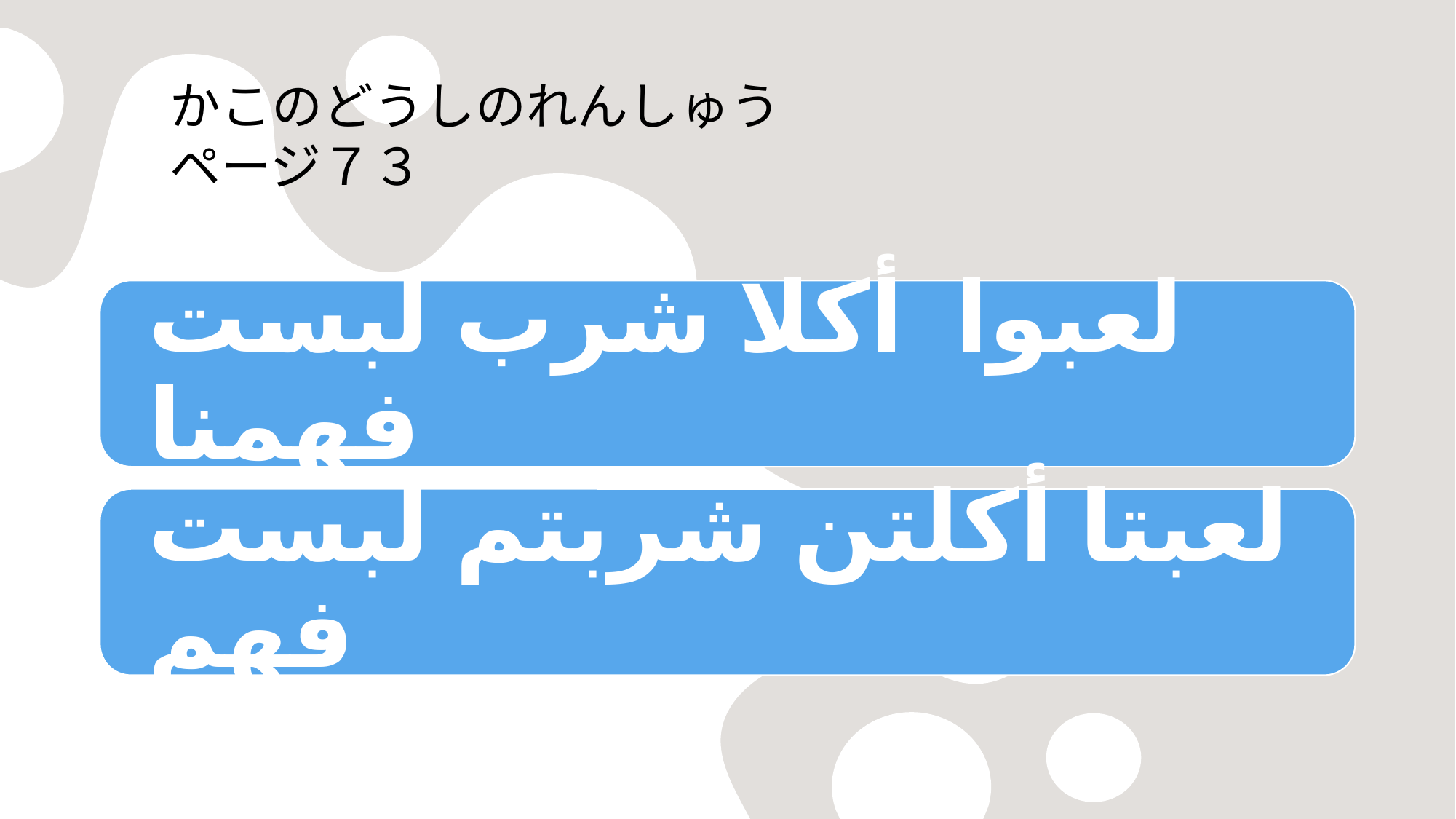

# かこのどうしのれんしゅう ページ７３
لعبوا  أكلا شرب لبست فهمنا
لعبتا أكلتن شربتم لبست فهم